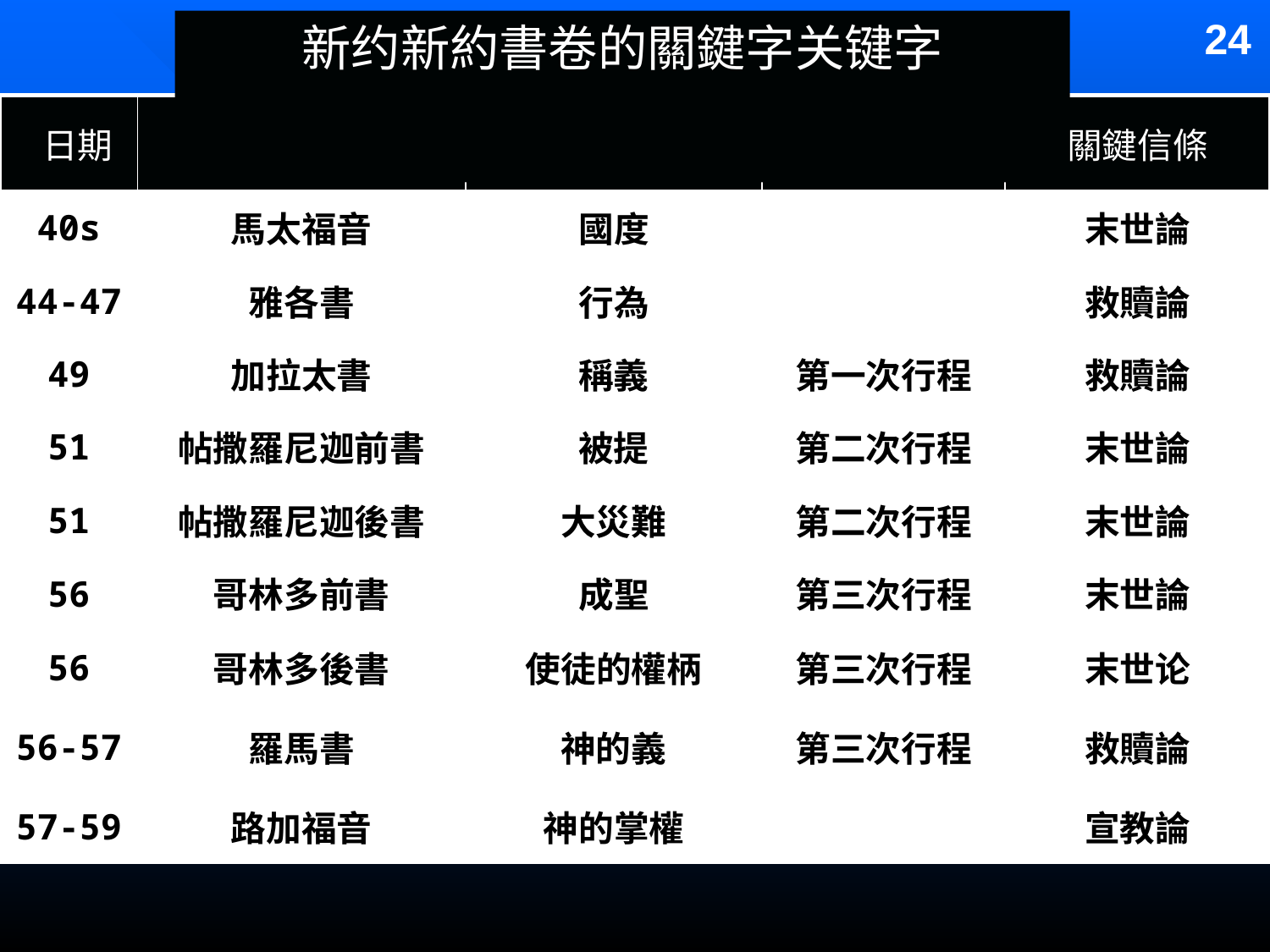

24
新约新約書卷的關鍵字关键字
| 日期 | 書卷 | 關鍵字 | 保羅的生平 | 關鍵信條 |
| --- | --- | --- | --- | --- |
| 40s | 馬太福音 | 國度 |  | 末世論 |
| 44-47 | 雅各書 | 行為 |  | 救贖論 |
| 49 | 加拉太書 | 稱義 | 第一次行程 | 救贖論 |
| 51 | 帖撒羅尼迦前書 | 被提 | 第二次行程 | 末世論 |
| 51 | 帖撒羅尼迦後書 | 大災難 | 第二次行程 | 末世論 |
| 56 | 哥林多前書 | 成聖 | 第三次行程 | 末世論 |
| 56 | 哥林多後書 | 使徒的權柄 | 第三次行程 | 末世论 |
| 56-57 | 羅馬書 | 神的義 | 第三次行程 | 救贖論 |
| 57-59 | 路加福音 | 神的掌權 |  | 宣教論 |